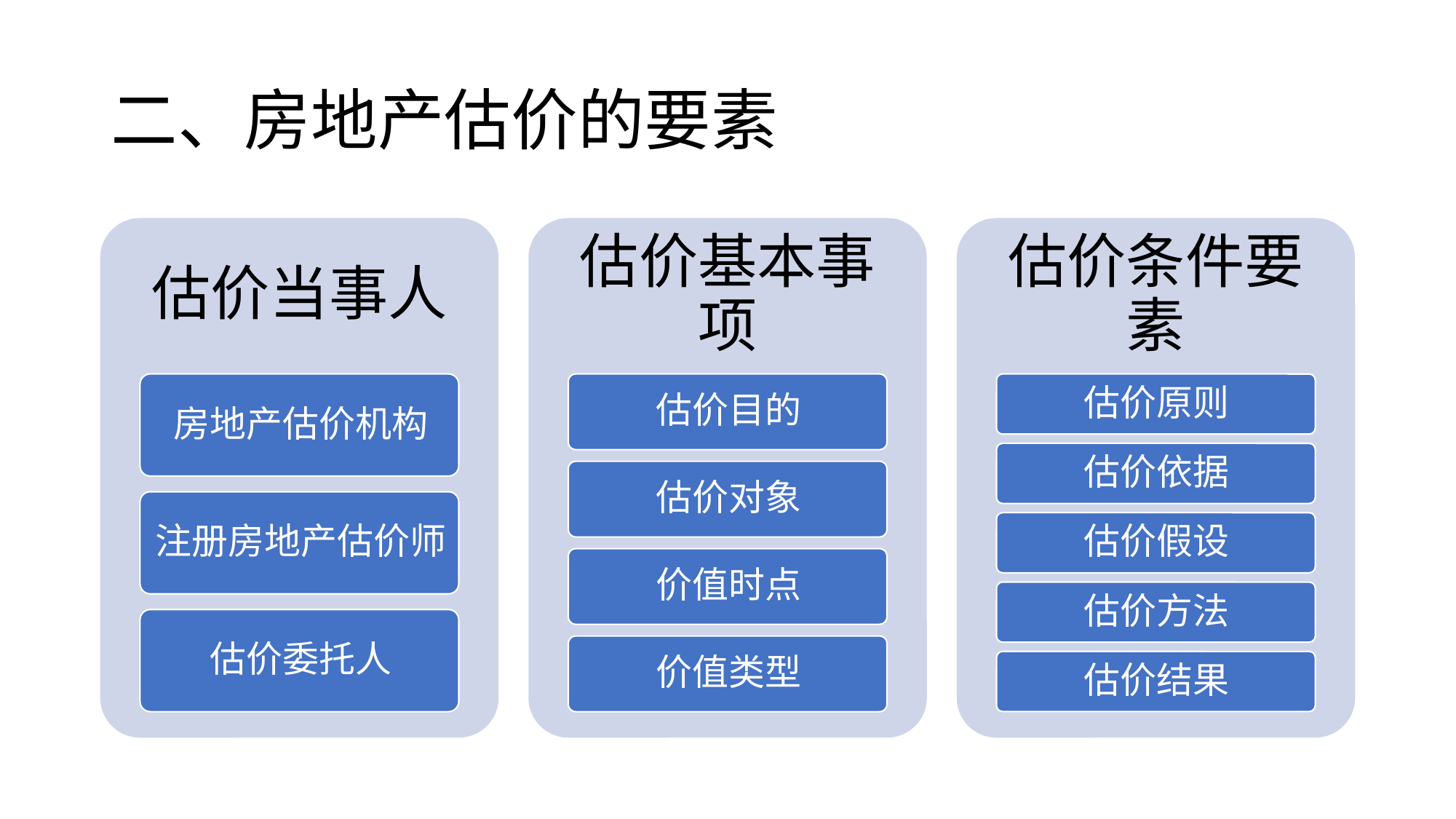

# 二、房地产估价的要素
估价当事人
房地产估价机构
注册房地产估价师
估价委托人
估价基本事项
估价目的
估价对象
价值时点
价值类型
估价条件要素
估价原则
估价依据
估价假设
估价方法
估价结果